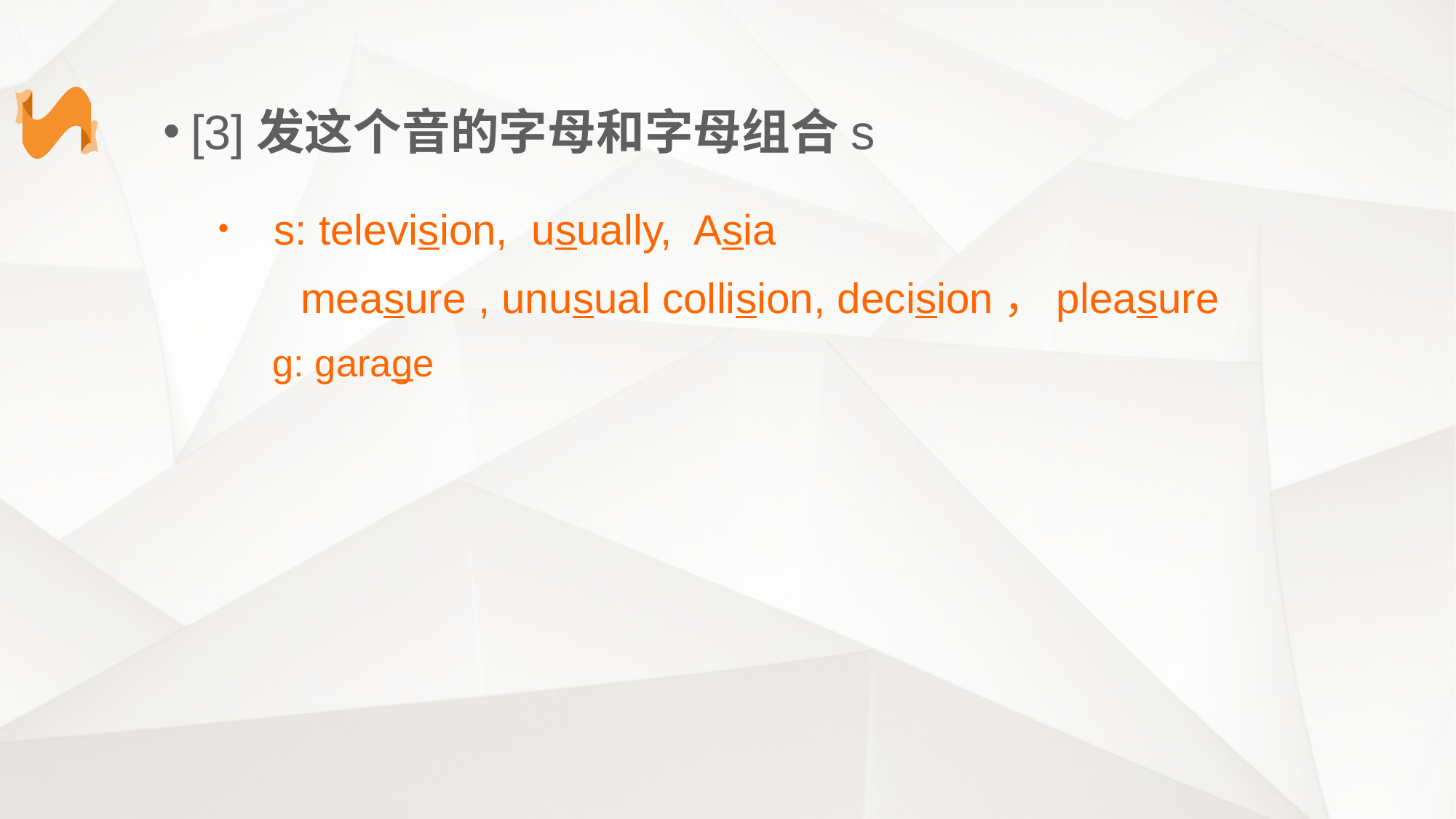

[3]发这个音的字母和字母组合s
   s: television,  usually,  Asia
       measure , unusual collision, decision，pleasure
g: garage